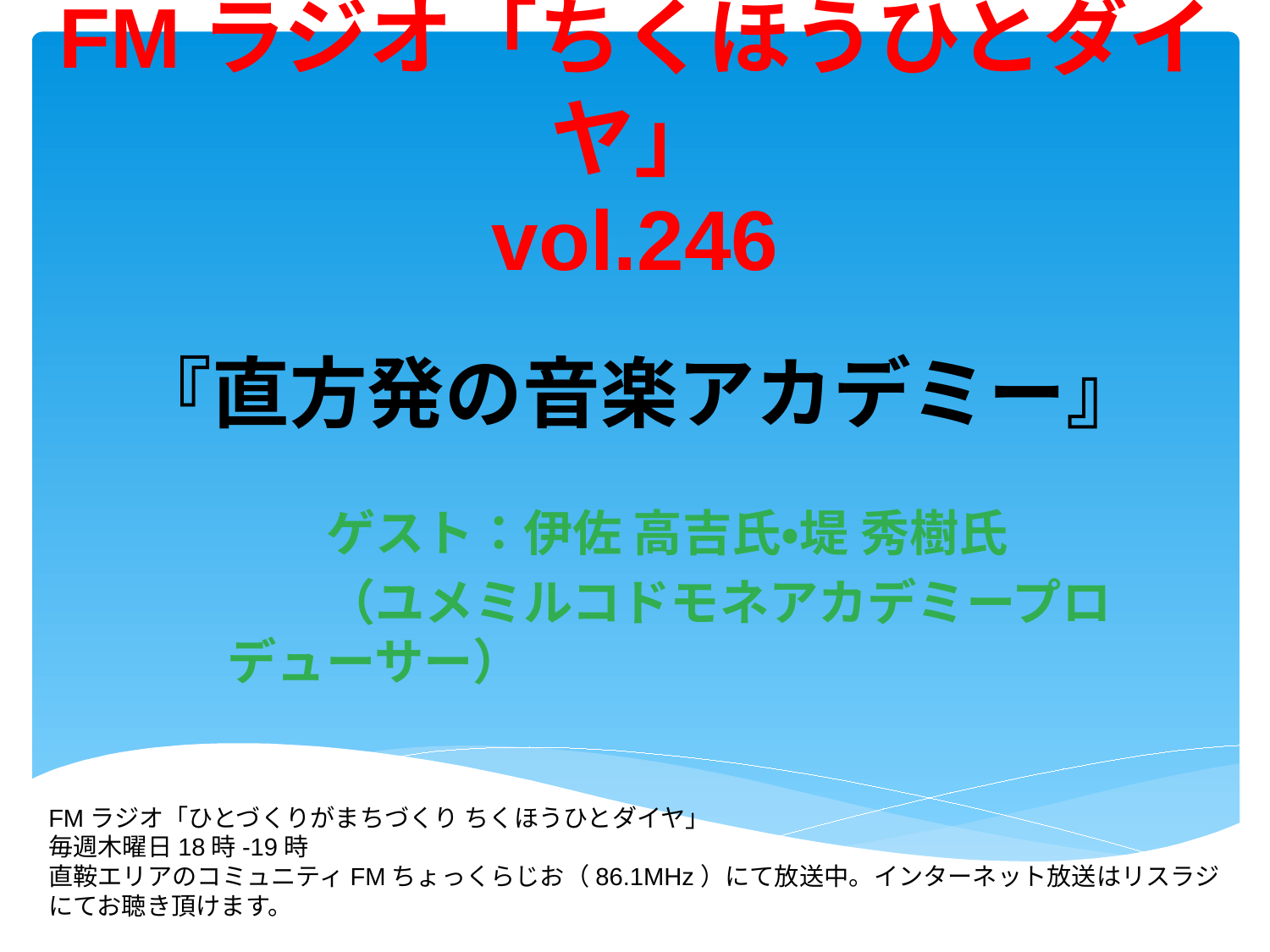

# FMラジオ「ちくほうひとダイヤ」 vol.246

『直方発の音楽アカデミー』

　　ゲスト：伊佐 高吉氏・堤 秀樹氏
　　（ユメミルコドモネアカデミープロデューサー）

FMラジオ「ひとづくりがまちづくり ちくほうひとダイヤ」
毎週木曜日18時-19時
直鞍エリアのコミュニティFMちょっくらじお（86.1MHz）にて放送中。インターネット放送はリスラジにてお聴き頂けます。